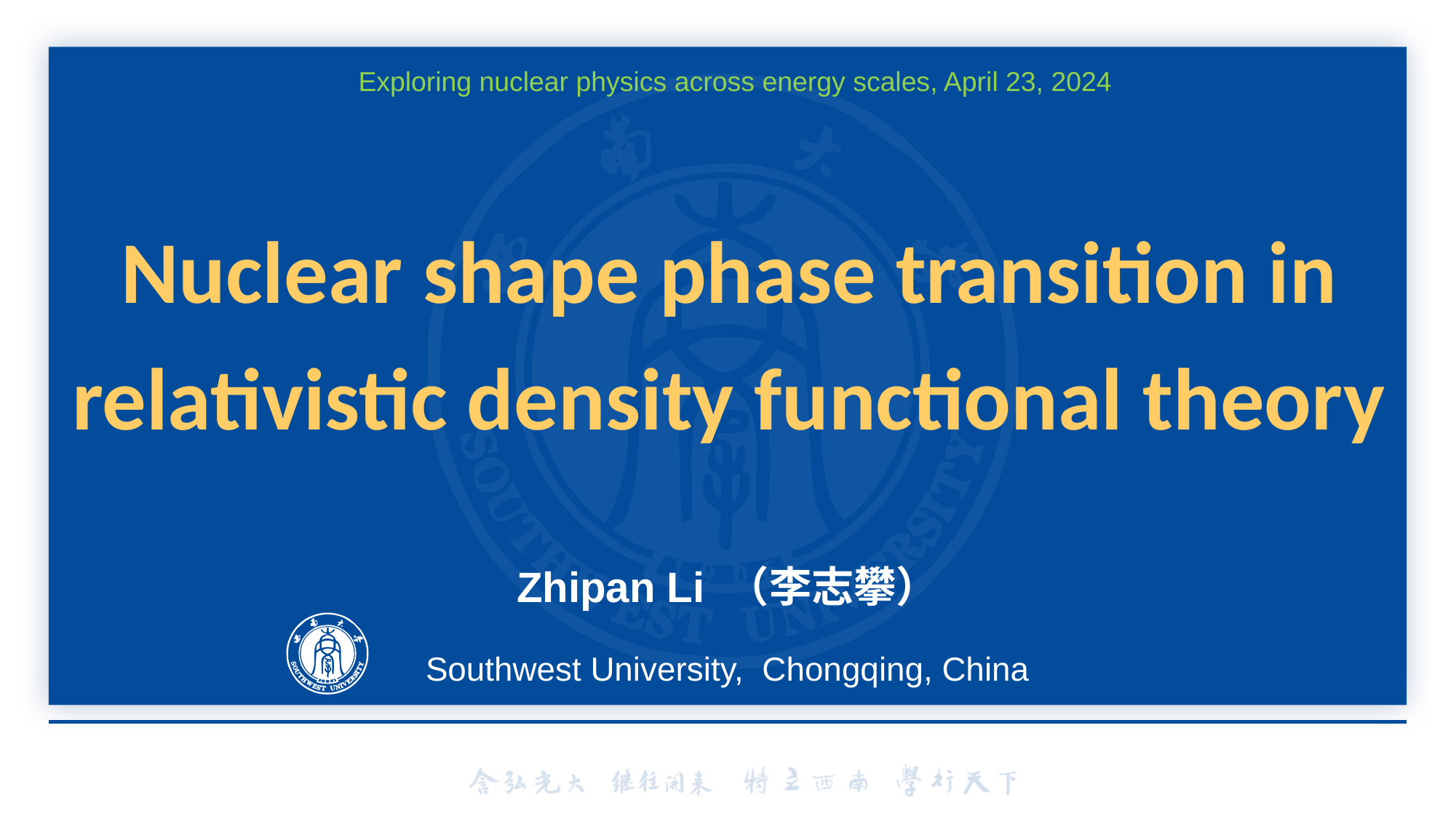

Exploring nuclear physics across energy scales, April 23, 2024

# Nuclear shape phase transition in relativistic density functional theory
Zhipan Li （李志攀）

Southwest University,  Chongqing, China